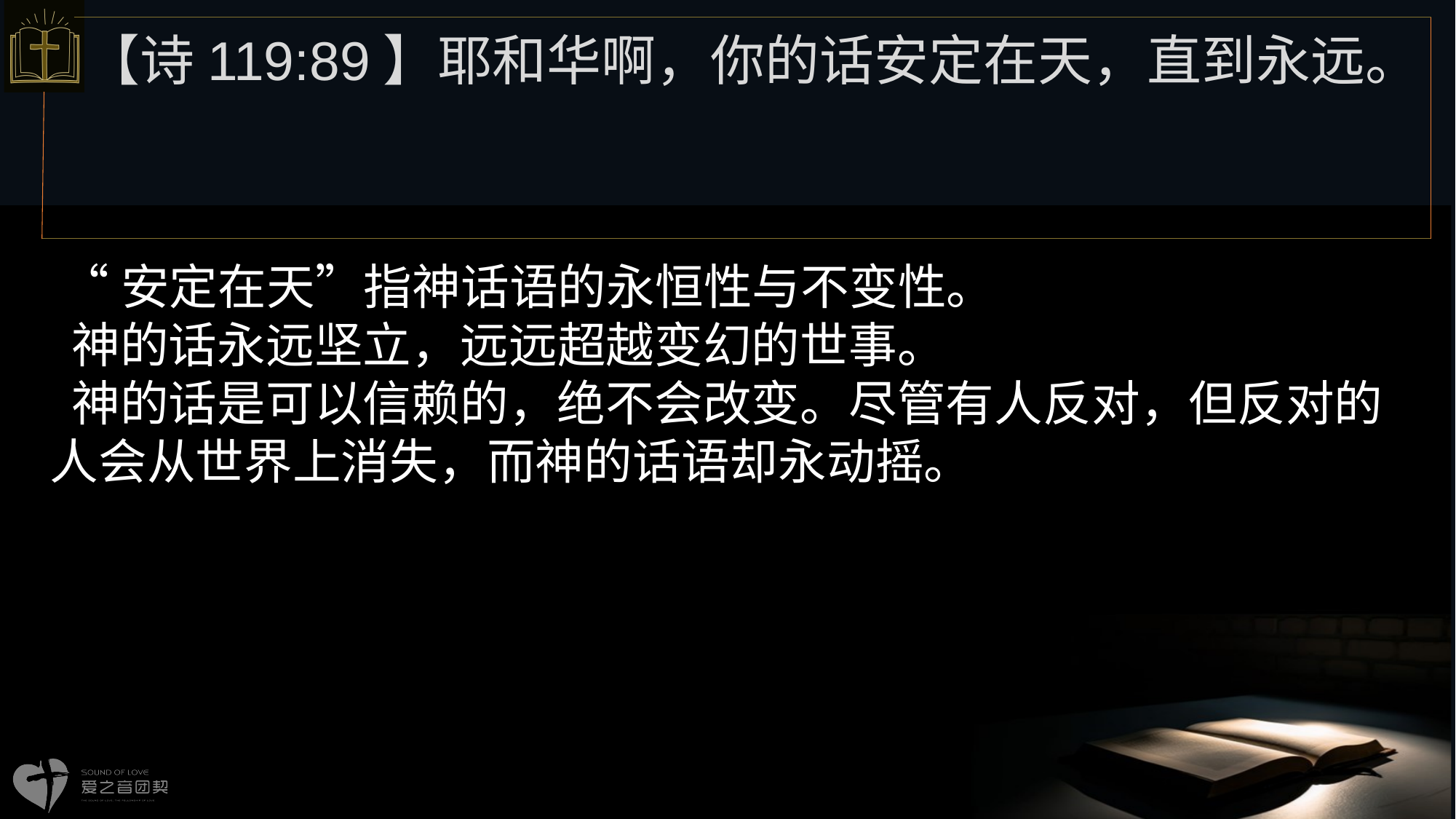

【诗119:89】耶和华啊，你的话安定在天，直到永远。
# “安定在天”指神话语的永恒性与不变性。 神的话永远坚立，远远超越变幻的世事。 神的话是可以信赖的，绝不会改变。尽管有人反对，但反对的人会从世界上消失，而神的话语却永动摇。